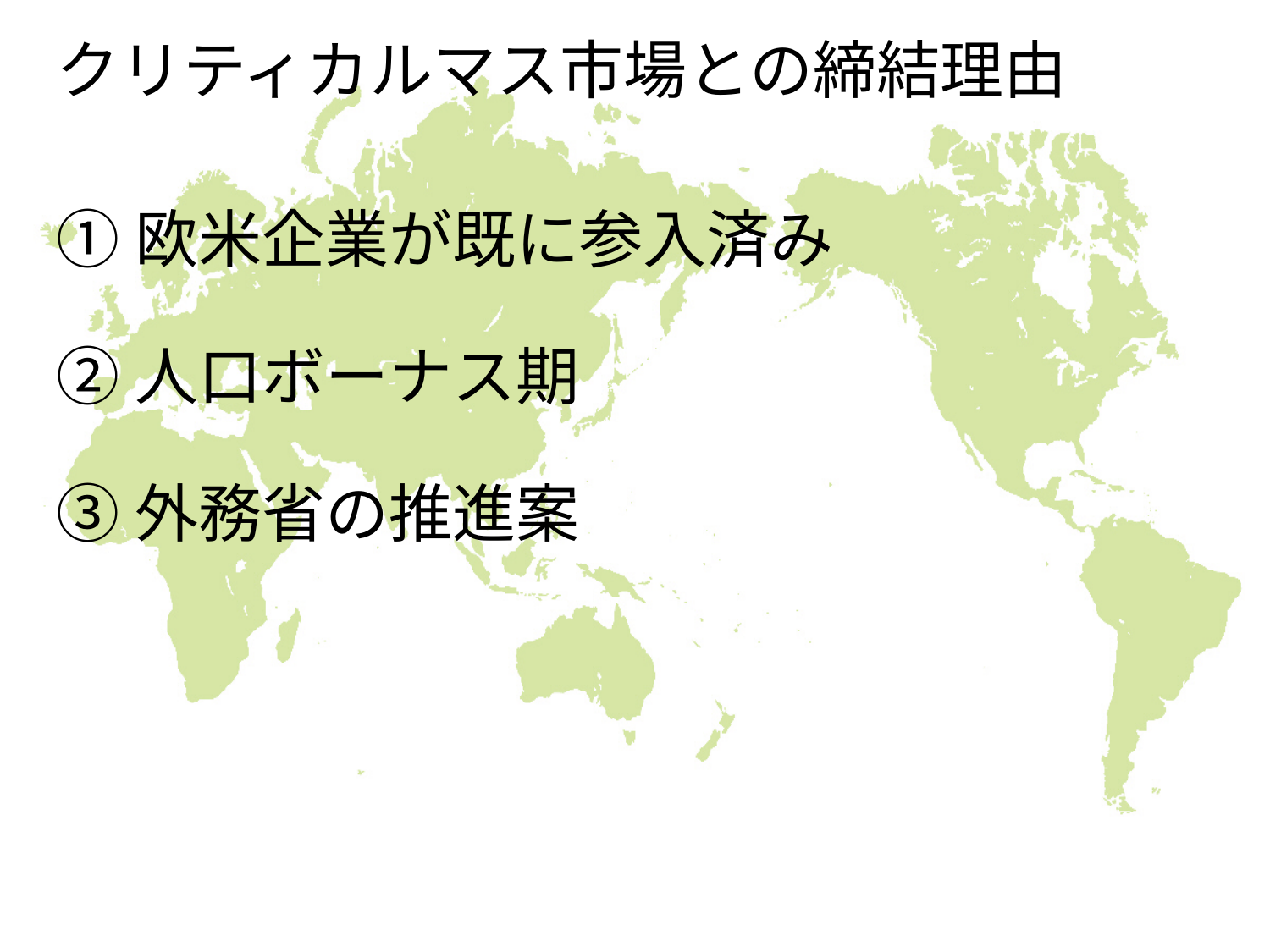

# クリティカルマス市場との締結理由
①欧米企業が既に参入済み

②人口ボーナス期

③外務省の推進案